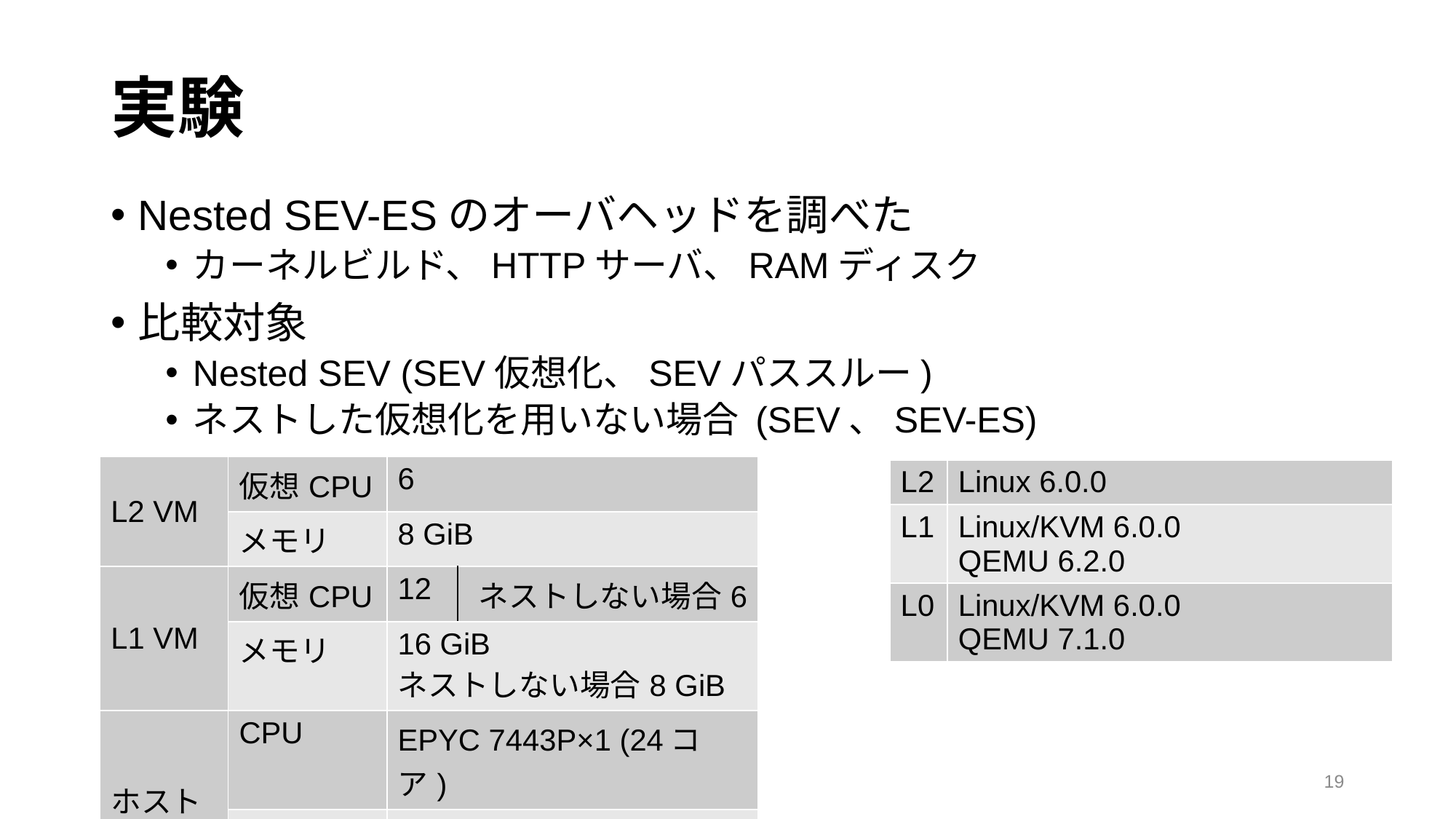

# 実験
Nested SEV-ESのオーバヘッドを調べた
カーネルビルド、HTTPサーバ、RAMディスク
比較対象
Nested SEV (SEV仮想化、SEVパススルー)
ネストした仮想化を用いない場合 (SEV、SEV-ES)
| L2 VM | 仮想CPU | 6 |  |
| --- | --- | --- | --- |
|  | メモリ | 8 GiB |  |
| L1 VM | 仮想CPU | 12 | ネストしない場合6 |
|  | メモリ | 16 GiB ネストしない場合8 GiB |  |
| ホスト | CPU | EPYC 7443P×1 (24コア) |  |
|  | メモリ | 128 GiB DDR4-3200 RDIMM |  |
| L2 | Linux 6.0.0 |
| --- | --- |
| L1 | Linux/KVM 6.0.0 QEMU 6.2.0 |
| L0 | Linux/KVM 6.0.0 QEMU 7.1.0 |
19